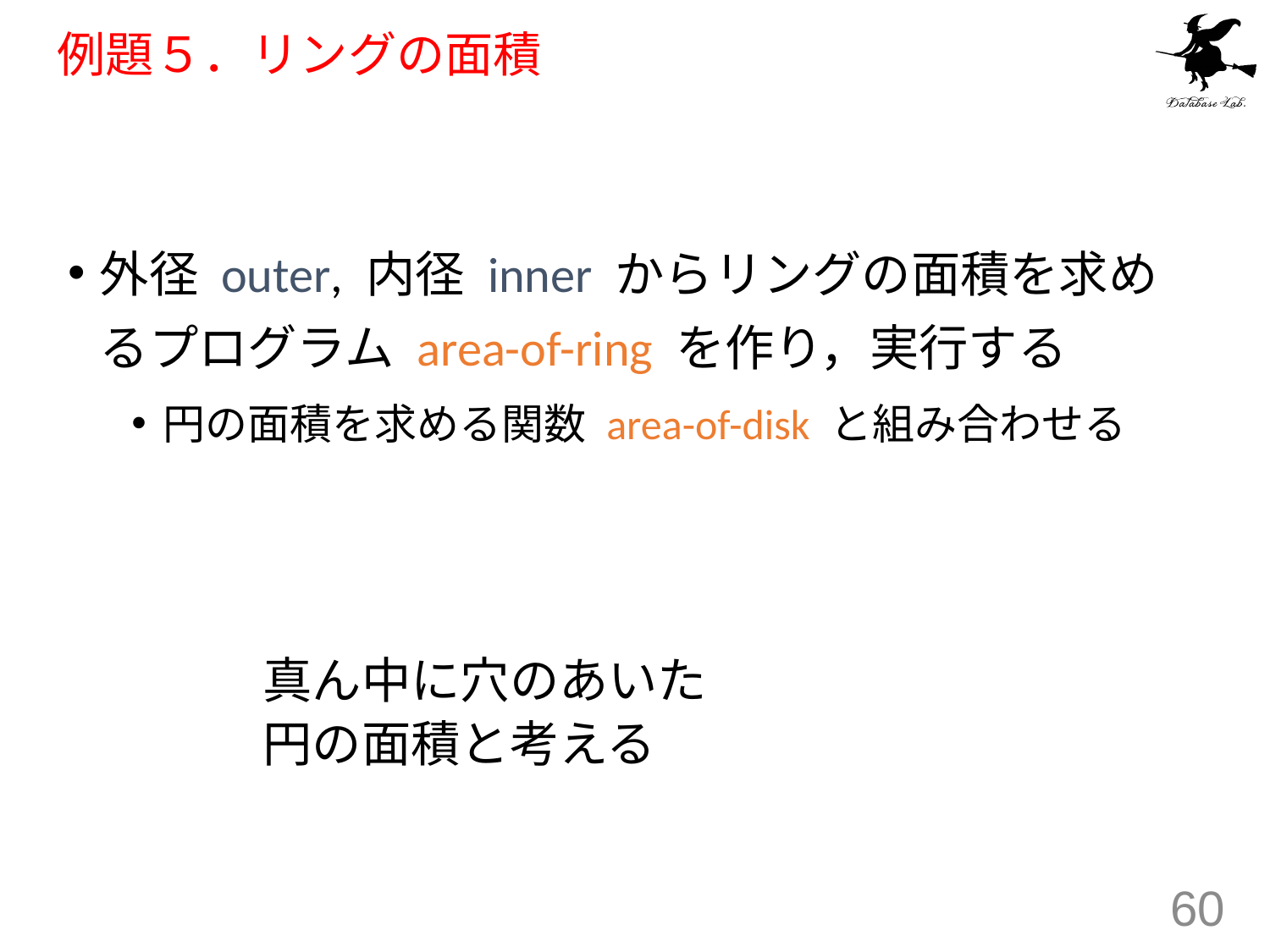

# 例題５．リングの面積

外径 outer, 内径 inner からリングの面積を求めるプログラム area-of-ring を作り，実行する
円の面積を求める関数 area-of-disk と組み合わせる

真ん中に穴のあいた
円の面積と考える
60